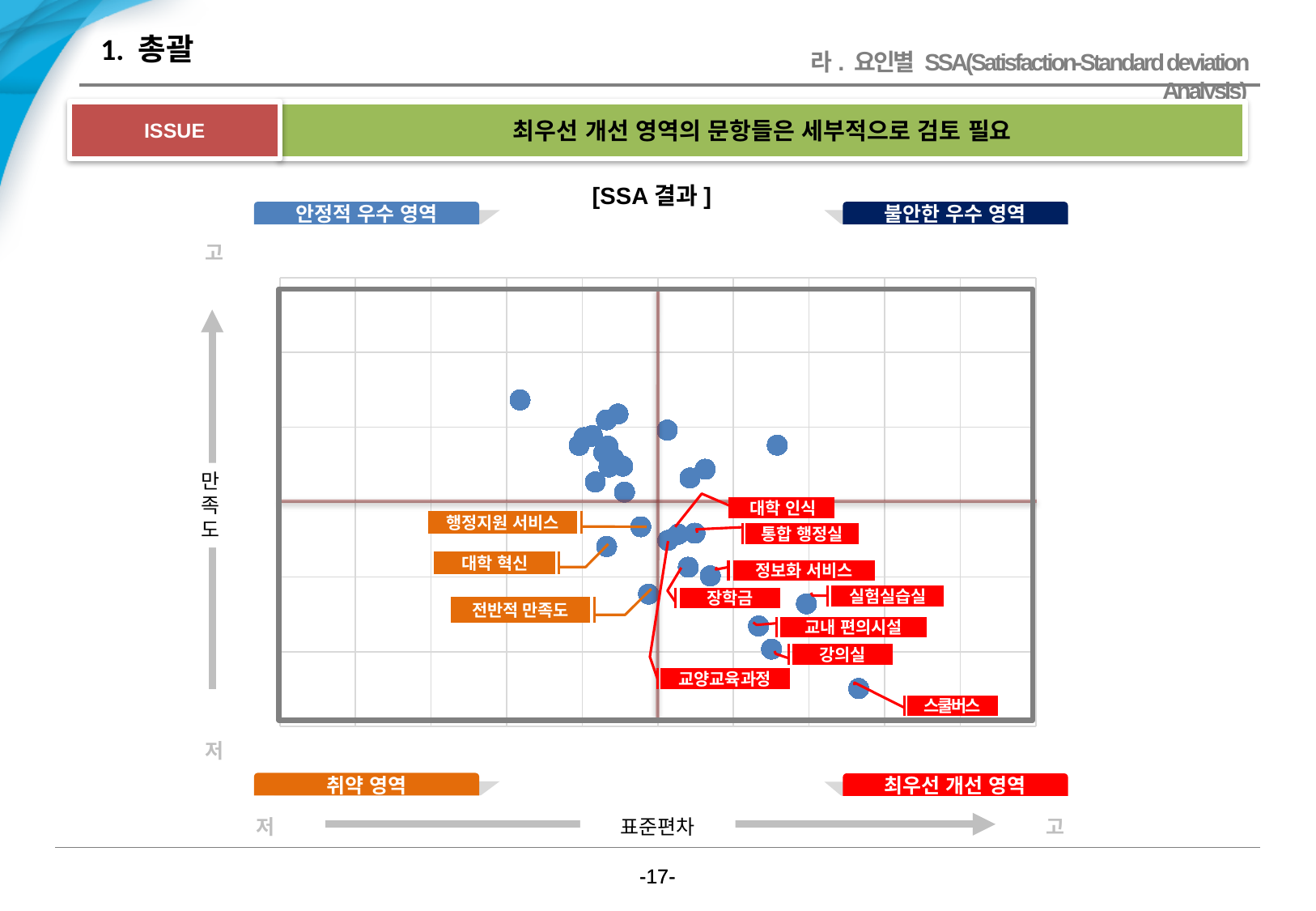

# 1. 총괄
라. 요인별 SSA(Satisfaction-Standard deviation Analysis)
ISSUE
최우선 개선 영역의 문항들은 세부적으로 검토 필요
[SSA결과]
안정적 우수 영역

불안한 우수 영역

고

### Chart

| Category | Y 값 |
|---|---|
만
족
도
행정지원 서비스
통합 행정실
대학 혁신
정보화 서비스
교내 편의시설
스쿨버스
저
취약 영역

최우선 개선 영역

저
고
표준편차
대학 인식
실험실습실
장학금
전반적 만족도
강의실
교양교육과정
-17-
-17-